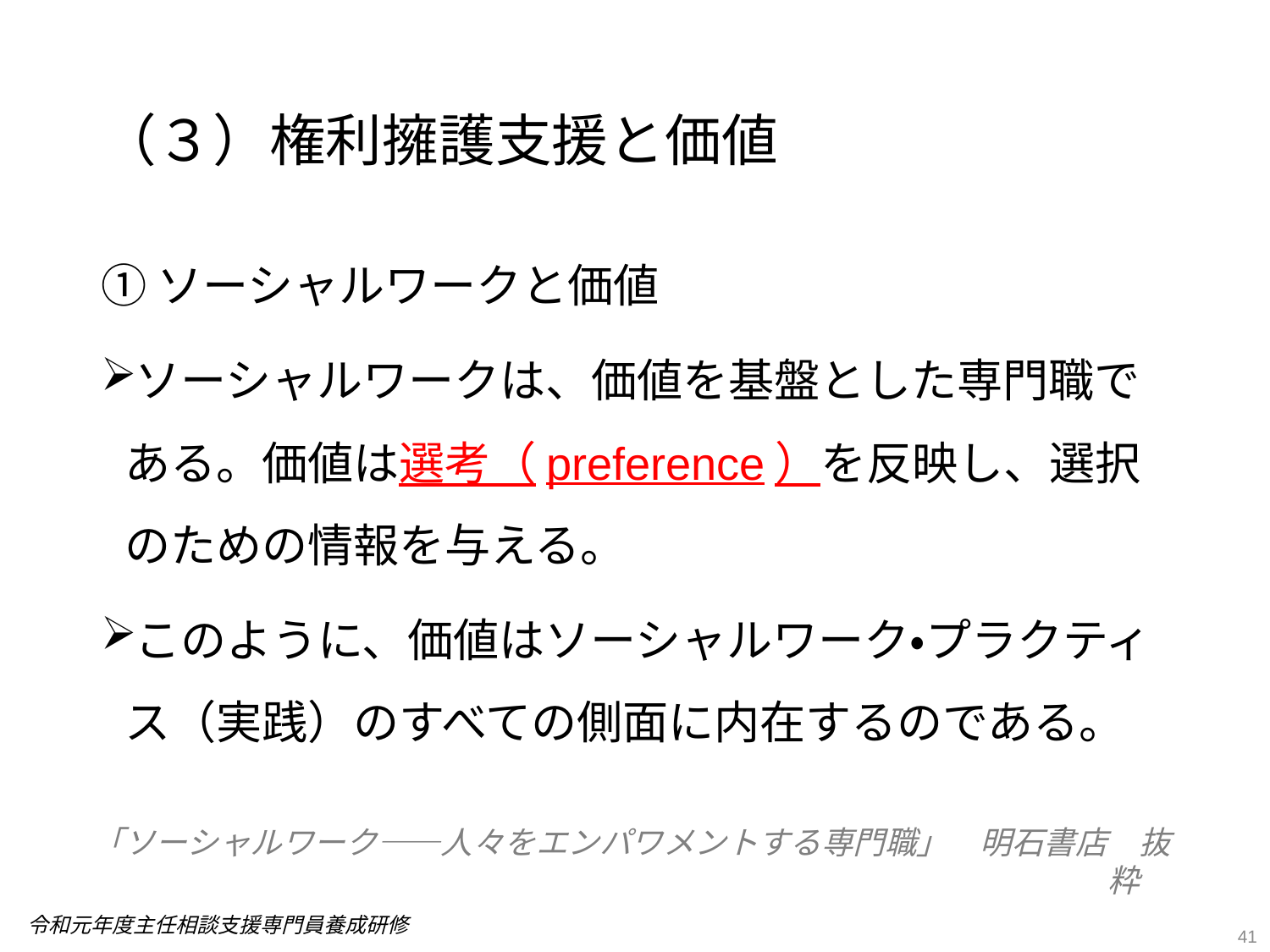

# （３）権利擁護支援と価値
①ソーシャルワークと価値
ソーシャルワークは、価値を基盤とした専門職である。価値は選考（preference）を反映し、選択のための情報を与える。
このように、価値はソーシャルワーク・プラクティス（実践）のすべての側面に内在するのである。
「ソーシャルワーク――人々をエンパワメントする専門職」　明石書店　抜粋

41